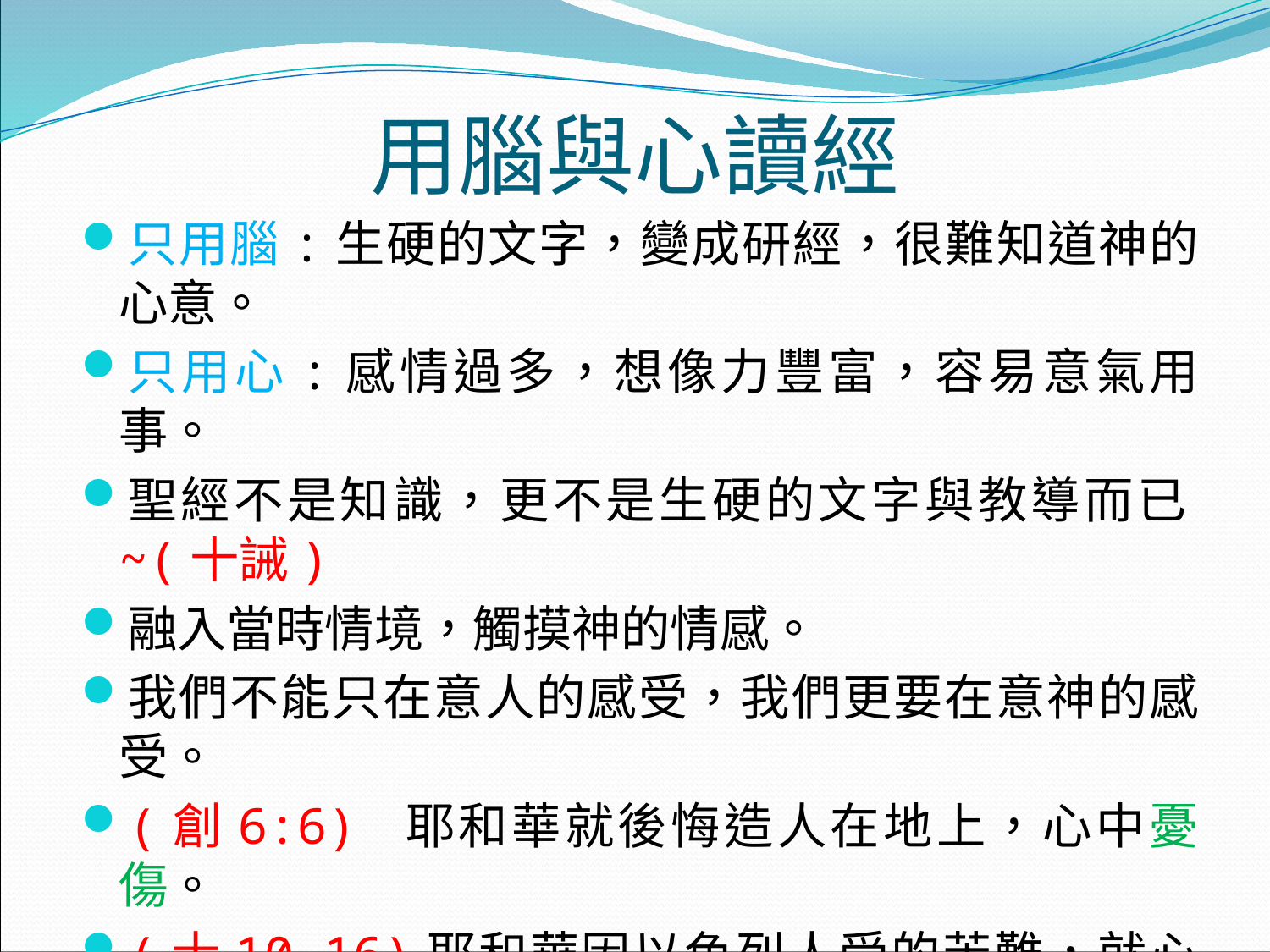

# 用腦與心讀經
只用腦:生硬的文字，變成研經，很難知道神的心意。
只用心:感情過多，想像力豐富，容易意氣用事。
聖經不是知識，更不是生硬的文字與教導而已~(十誡)
融入當時情境，觸摸神的情感。
我們不能只在意人的感受，我們更要在意神的感受。
(創6:6) 耶和華就後悔造人在地上，心中憂傷。
(士10,16)耶和華因以色列人受的苦難，就心中擔憂。(著急，難受)